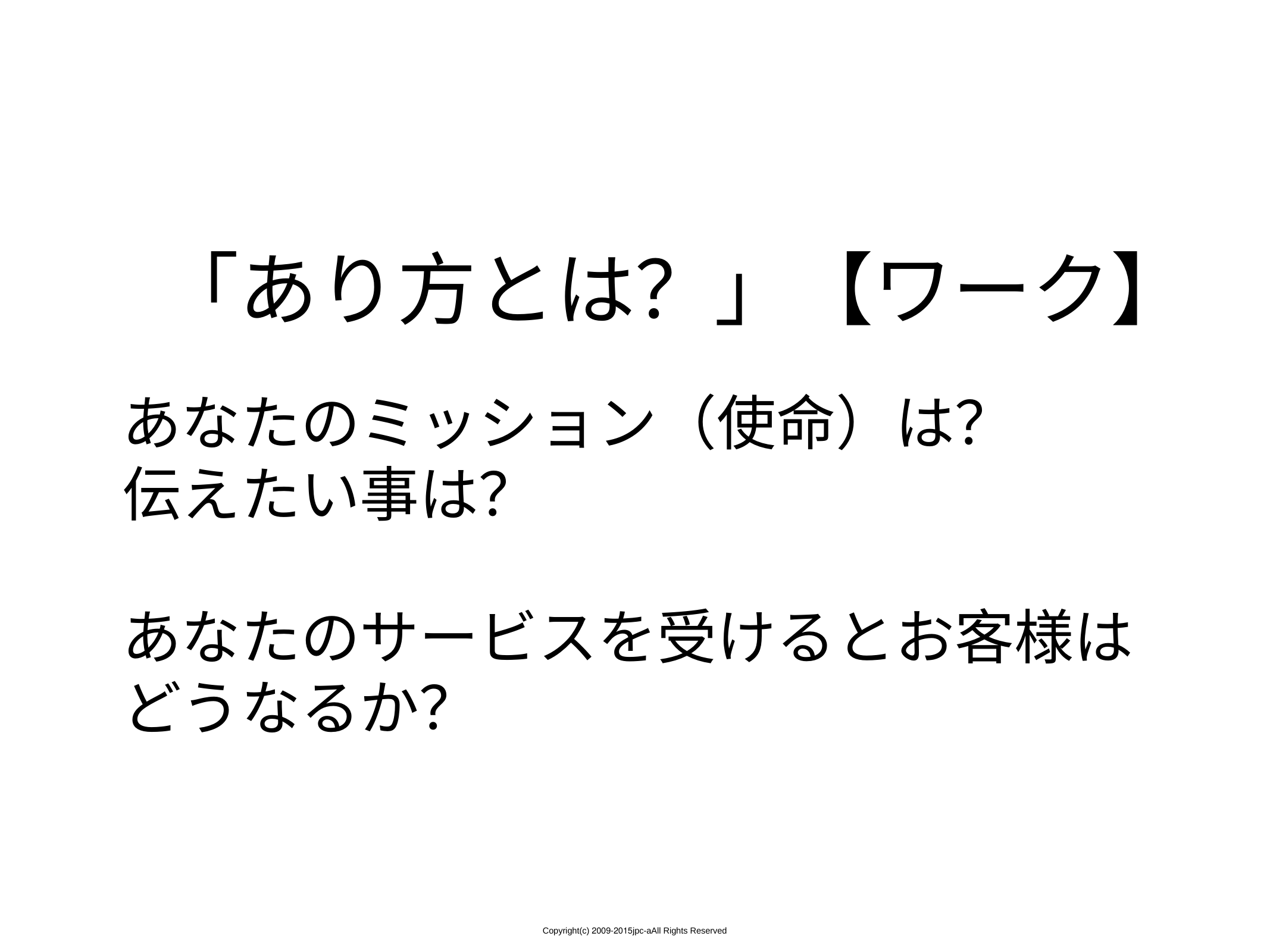

「あり方とは？」【ワーク】

あなたのミッション（使命）は？
伝えたい事は？

あなたのサービスを受けるとお客様は
どうなるか？
8